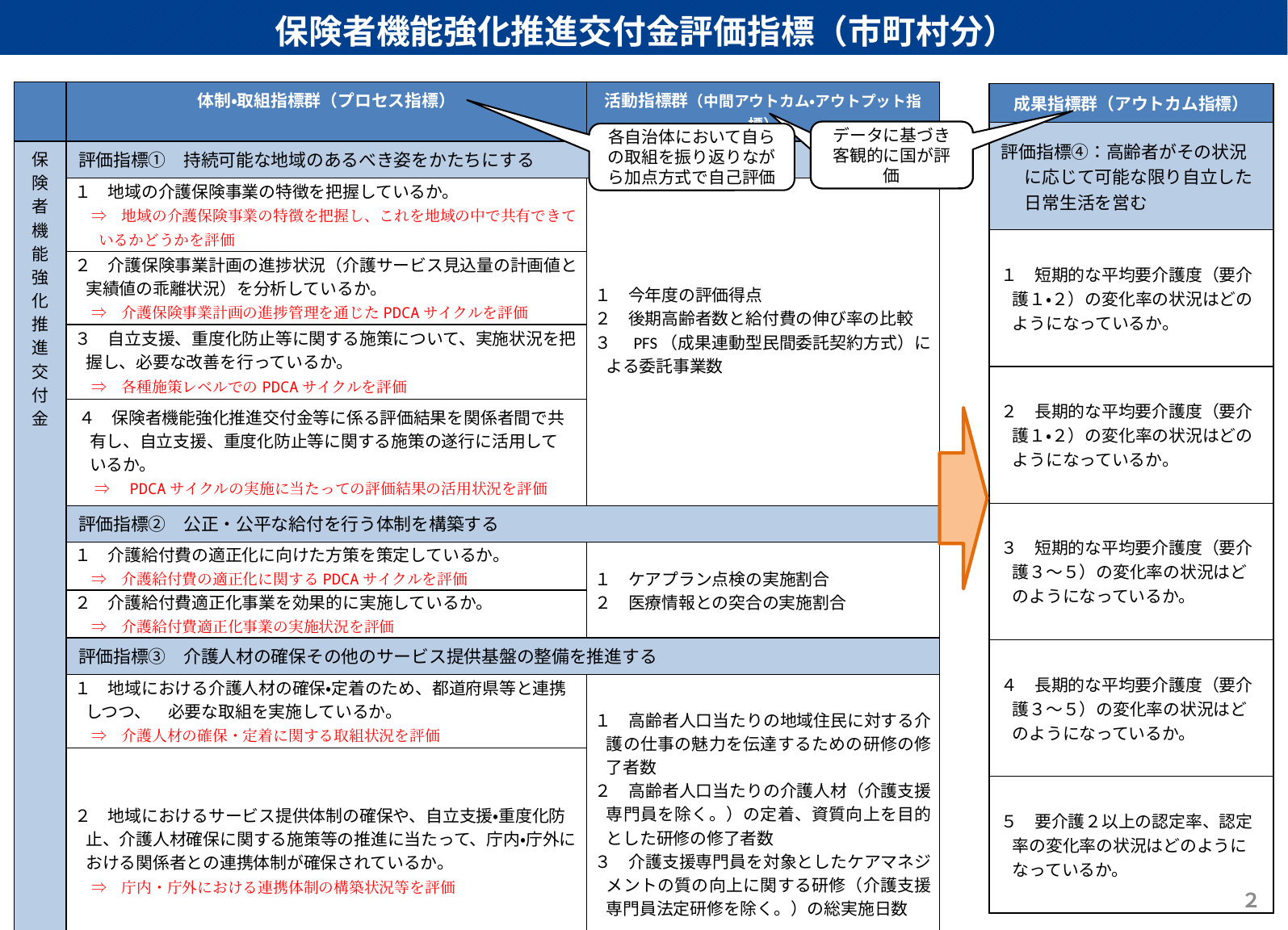

保険者機能強化推進交付金評価指標（市町村分）
|  | 体制・取組指標群（プロセス指標） | 活動指標群（中間アウトカム・アウトプット指標） |
| --- | --- | --- |
| 保険者機能強化推進交付金 | 評価指標①　持続可能な地域のあるべき姿をかたちにする |  |
|  | １　地域の介護保険事業の特徴を把握しているか。 　⇒　地域の介護保険事業の特徴を把握し、これを地域の中で共有できているかどうかを評価 | １　今年度の評価得点 ２　後期高齢者数と給付費の伸び率の比較 ３　PFS（成果連動型民間委託契約方式）による委託事業数 |
|  | ２　介護保険事業計画の進捗状況（介護サービス見込量の計画値と実績値の乖離状況）を分析しているか。 　⇒　介護保険事業計画の進捗管理を通じたPDCAサイクルを評価 |  |
|  | ３　自立支援、重度化防止等に関する施策について、実施状況を把握し、必要な改善を行っているか。 　⇒　各種施策レベルでのPDCAサイクルを評価 |  |
|  | ４　保険者機能強化推進交付金等に係る評価結果を関係者間で共有し、自立支援、重度化防止等に関する施策の遂行に活用しているか。 　⇒　PDCAサイクルの実施に当たっての評価結果の活用状況を評価 |  |
|  | 評価指標②　公正・公平な給付を行う体制を構築する |  |
|  | １　介護給付費の適正化に向けた方策を策定しているか。 　⇒　介護給付費の適正化に関するPDCAサイクルを評価 | １　ケアプラン点検の実施割合 ２　医療情報との突合の実施割合 |
|  | ２　介護給付費適正化事業を効果的に実施しているか。 　⇒　介護給付費適正化事業の実施状況を評価 |  |
|  | 評価指標③　介護人材の確保その他のサービス提供基盤の整備を推進する |  |
|  | １　地域における介護人材の確保・定着のため、都道府県等と連携しつつ、　必要な取組を実施しているか。 　⇒　介護人材の確保・定着に関する取組状況を評価 | １　高齢者人口当たりの地域住民に対する介護の仕事の魅力を伝達するための研修の修了者数 ２　高齢者人口当たりの介護人材（介護支援専門員を除く。）の定着、資質向上を目的とした研修の修了者数 ３　介護支援専門員を対象としたケアマネジメントの質の向上に関する研修（介護支援専門員法定研修を除く。）の総実施日数 |
|  | ２　地域におけるサービス提供体制の確保や、自立支援・重度化防止、介護人材確保に関する施策等の推進に当たって、庁内・庁外における関係者との連携体制が確保されているか。 　⇒　庁内・庁外における連携体制の構築状況等を評価 |  |
| 成果指標群（アウトカム指標） |
| --- |
| 評価指標④：高齢者がその状況に応じて可能な限り自立した日常生活を営む |
| １　短期的な平均要介護度（要介護１・２）の変化率の状況はどのようになっているか。 |
| ２　長期的な平均要介護度（要介護１・２）の変化率の状況はどのようになっているか。 |
| ３　短期的な平均要介護度（要介護３～５）の変化率の状況はどのようになっているか。 |
| ４　長期的な平均要介護度（要介護３～５）の変化率の状況はどのようになっているか。 |
| ５　要介護２以上の認定率、認定率の変化率の状況はどのようになっているか。 |
データに基づき客観的に評価
データに基づき客観的に国が評価
各自治体において自らの取組を振り返りながら加点方式で自己評価

２